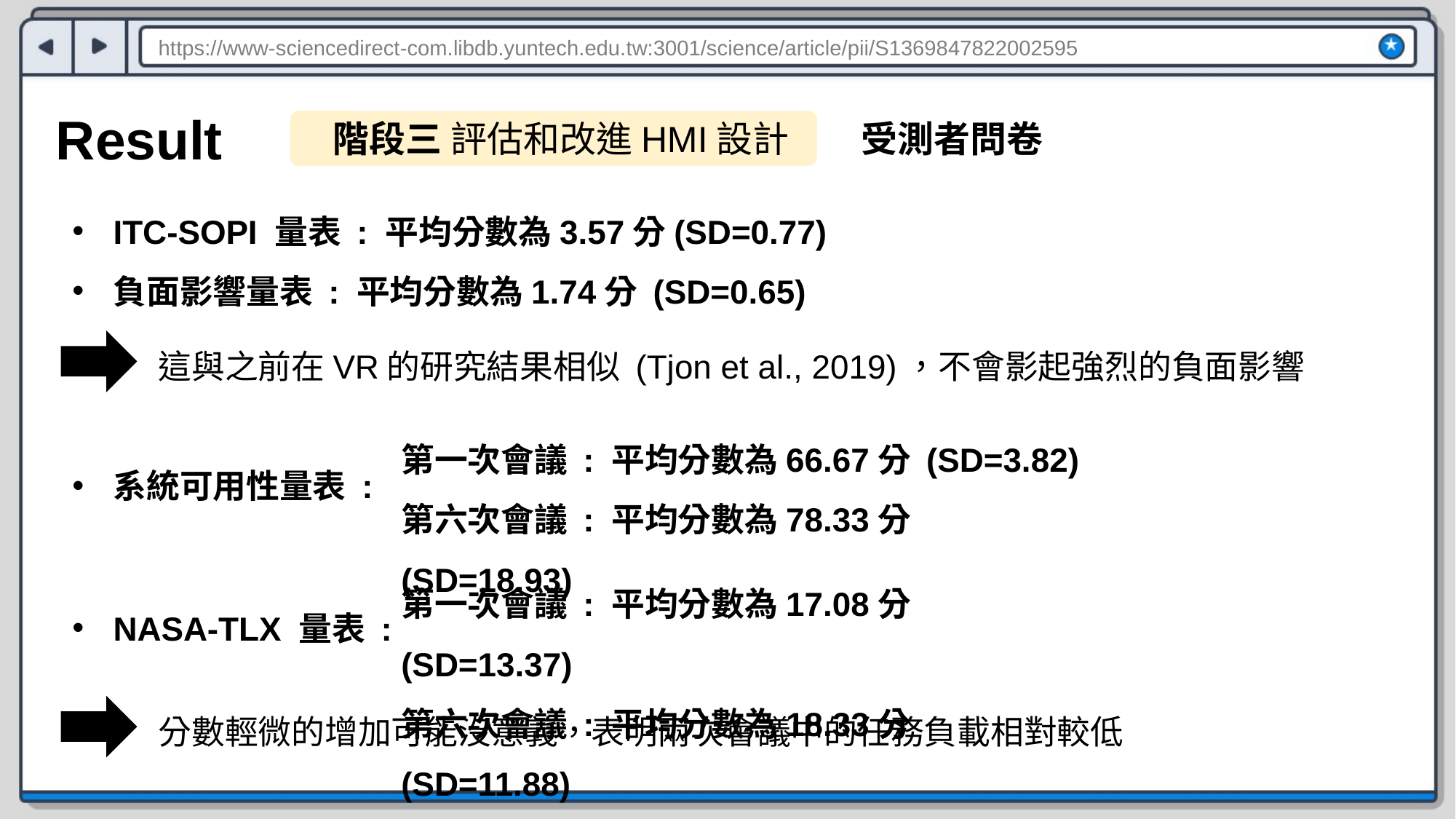

https://www-sciencedirect-com.libdb.yuntech.edu.tw:3001/science/article/pii/S1369847822002595
Result
受測者問卷

階段三 評估和改進HMI設計
ITC-SOPI 量表 : 平均分數為3.57分(SD=0.77)
負面影響量表 : 平均分數為1.74分 (SD=0.65)
這與之前在VR的研究結果相似 (Tjon et al., 2019)，不會影起強烈的負面影響

第一次會議 : 平均分數為66.67分 (SD=3.82)
第六次會議 : 平均分數為78.33分 (SD=18.93)
系統可用性量表 :
第一次會議 : 平均分數為17.08分 (SD=13.37)
第六次會議 : 平均分數為18.33分 (SD=11.88)
NASA-TLX 量表 :
分數輕微的增加可能沒意義，表明兩次會議中的任務負載相對較低